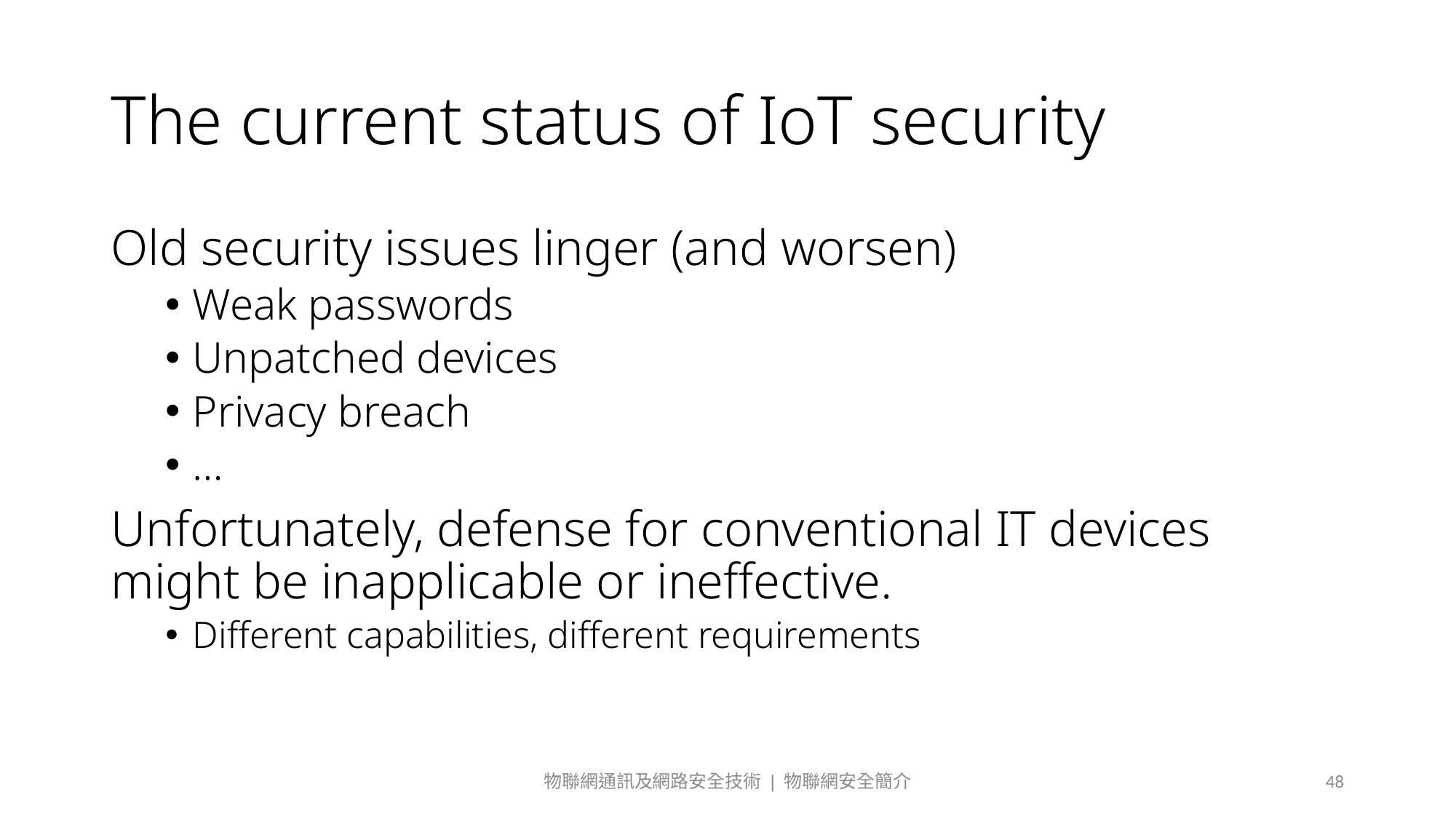

# The current status of IoT security
Old security issues linger (and worsen)
Weak passwords
Unpatched devices
Privacy breach
…
Unfortunately, defense for conventional IT devices might be inapplicable or ineffective.
Different capabilities, different requirements
物聯網通訊及網路安全技術 | 物聯網安全簡介
48